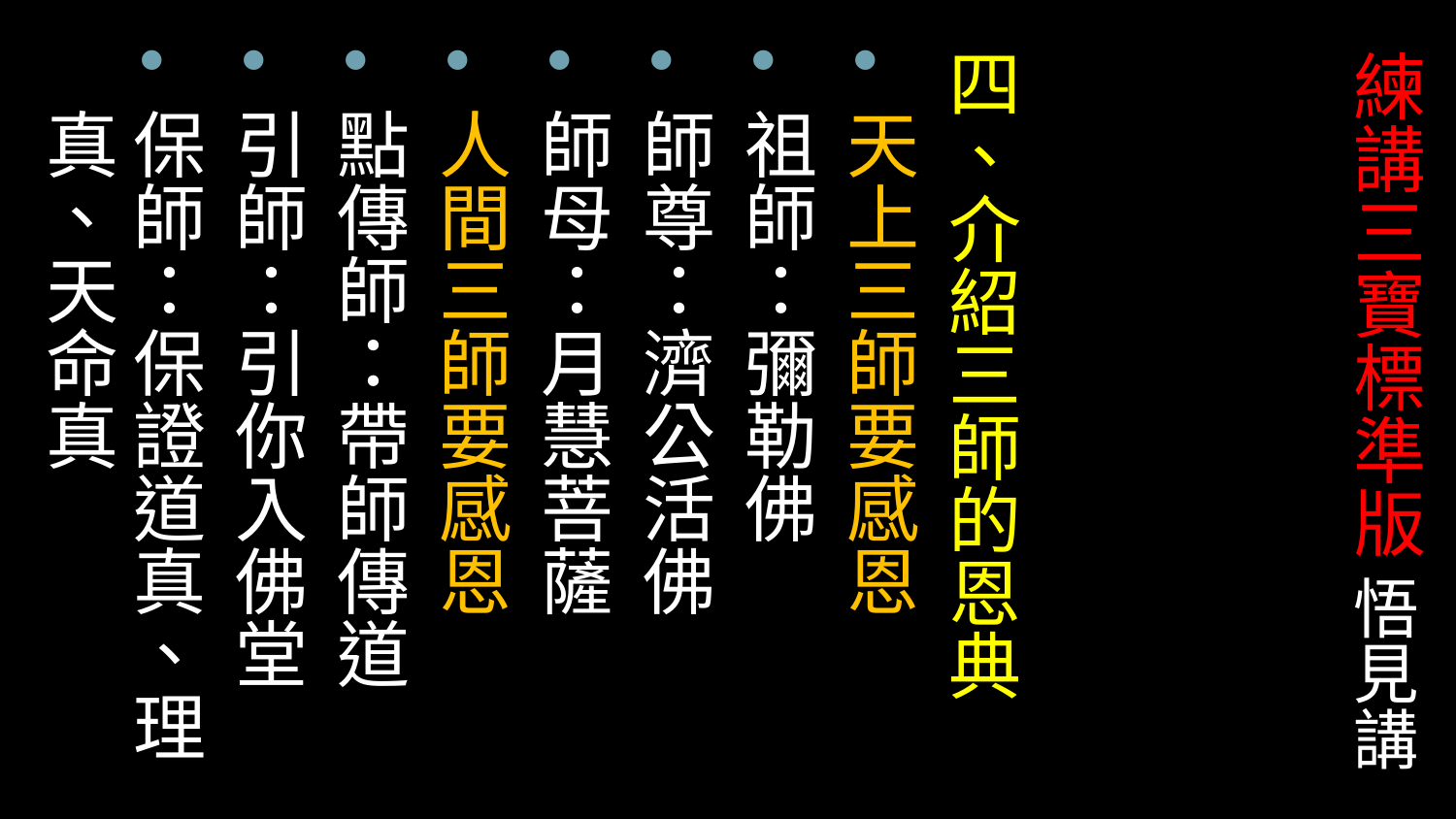

四、介紹三師的恩典
天上三師要感恩
祖師：彌勒佛
師尊：濟公活佛
師母：月慧菩薩
人間三師要感恩
點傳師：帶師傳道
引師：引你入佛堂
保師：保證道真、理真、天命真
# 練講三寶標準版 悟見講